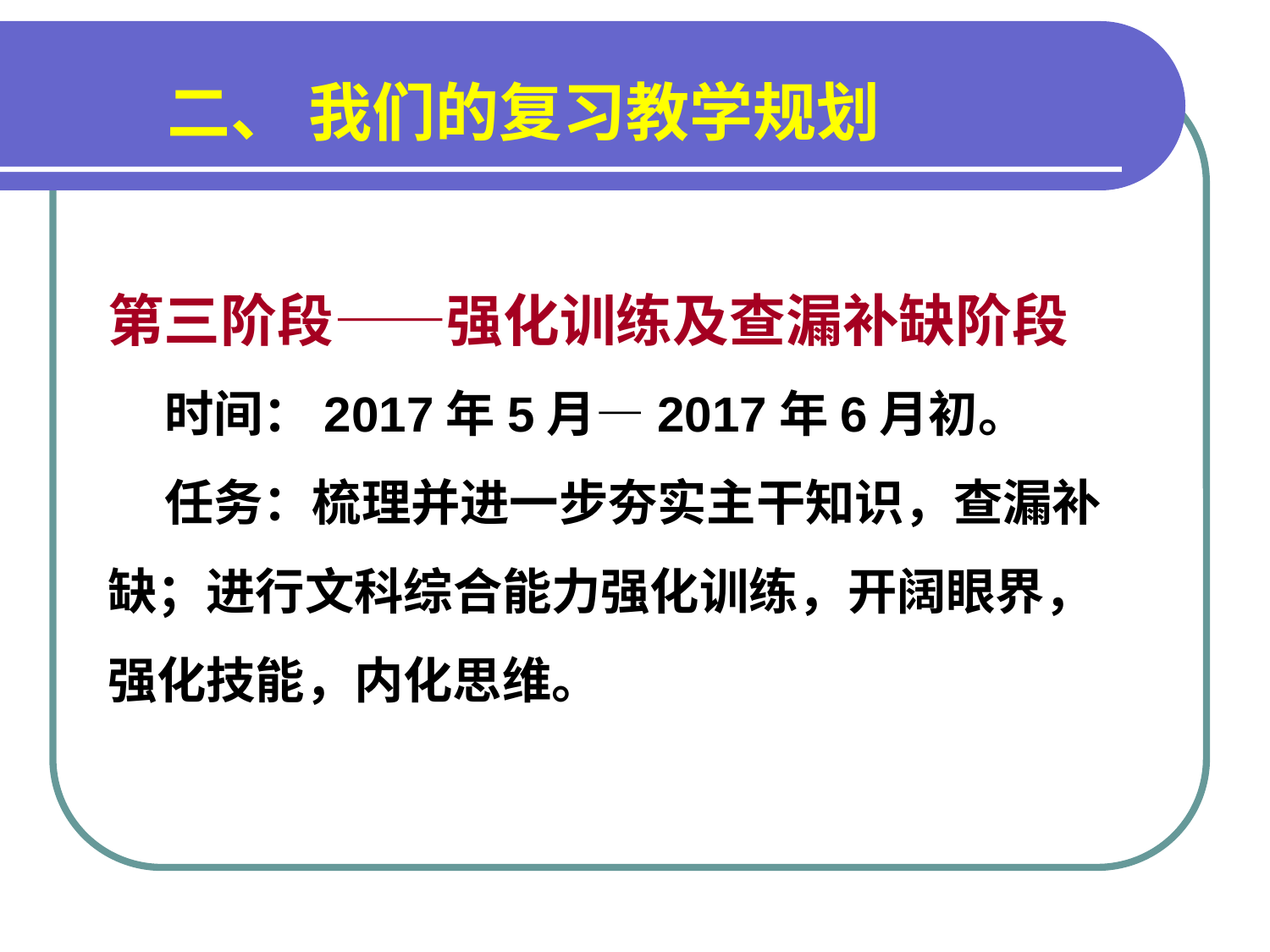

二、 我们的复习教学规划
第三阶段——强化训练及查漏补缺阶段
    时间：2017年5月—2017年6月初。
    任务：梳理并进一步夯实主干知识，查漏补缺；进行文科综合能力强化训练，开阔眼界，强化技能，内化思维。